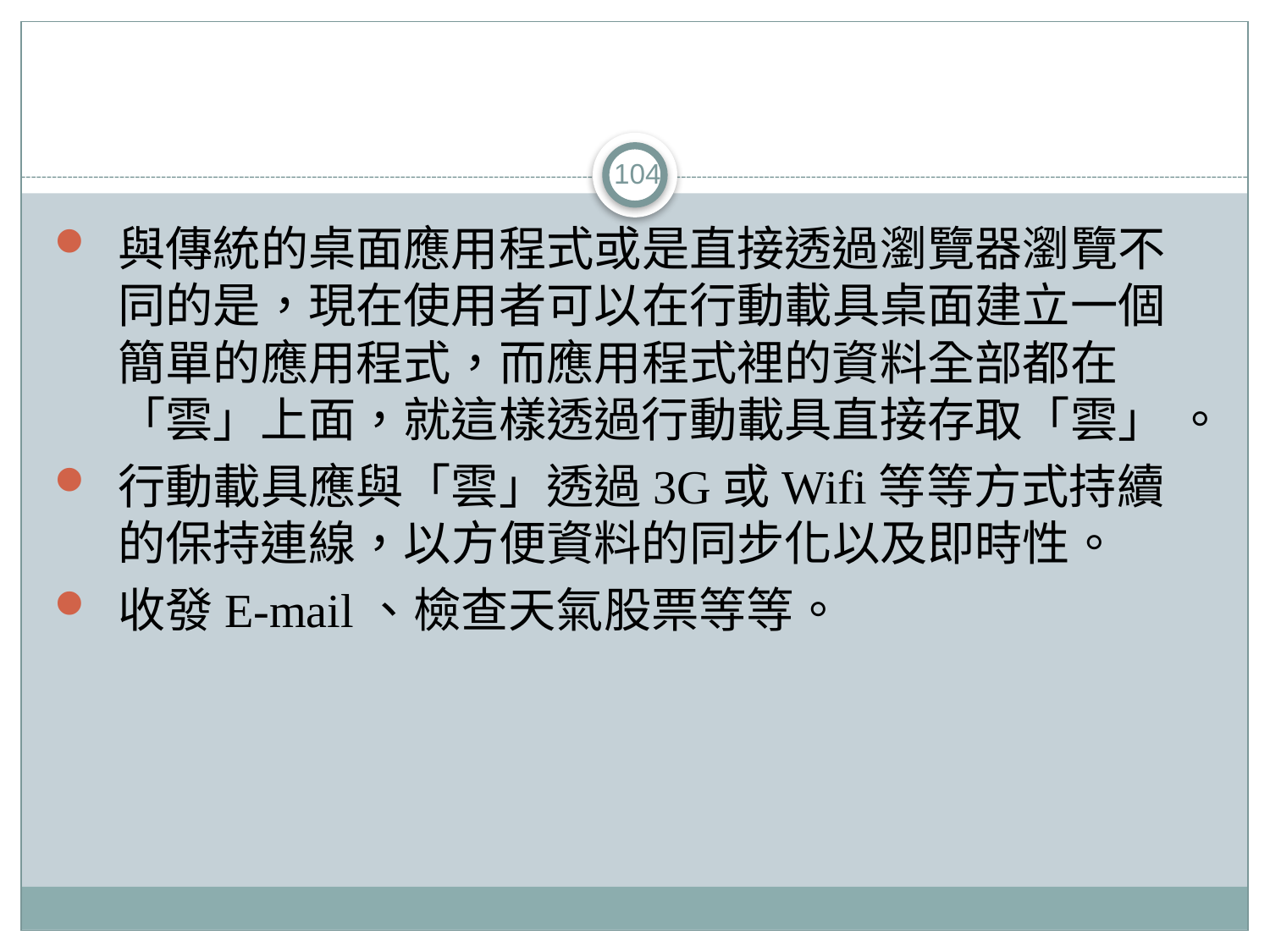

#
104
與傳統的桌面應用程式或是直接透過瀏覽器瀏覽不同的是，現在使用者可以在行動載具桌面建立一個簡單的應用程式，而應用程式裡的資料全部都在「雲」上面，就這樣透過行動載具直接存取「雲」 。
行動載具應與「雲」透過3G或Wifi等等方式持續的保持連線，以方便資料的同步化以及即時性。
收發E-mail、檢查天氣股票等等。